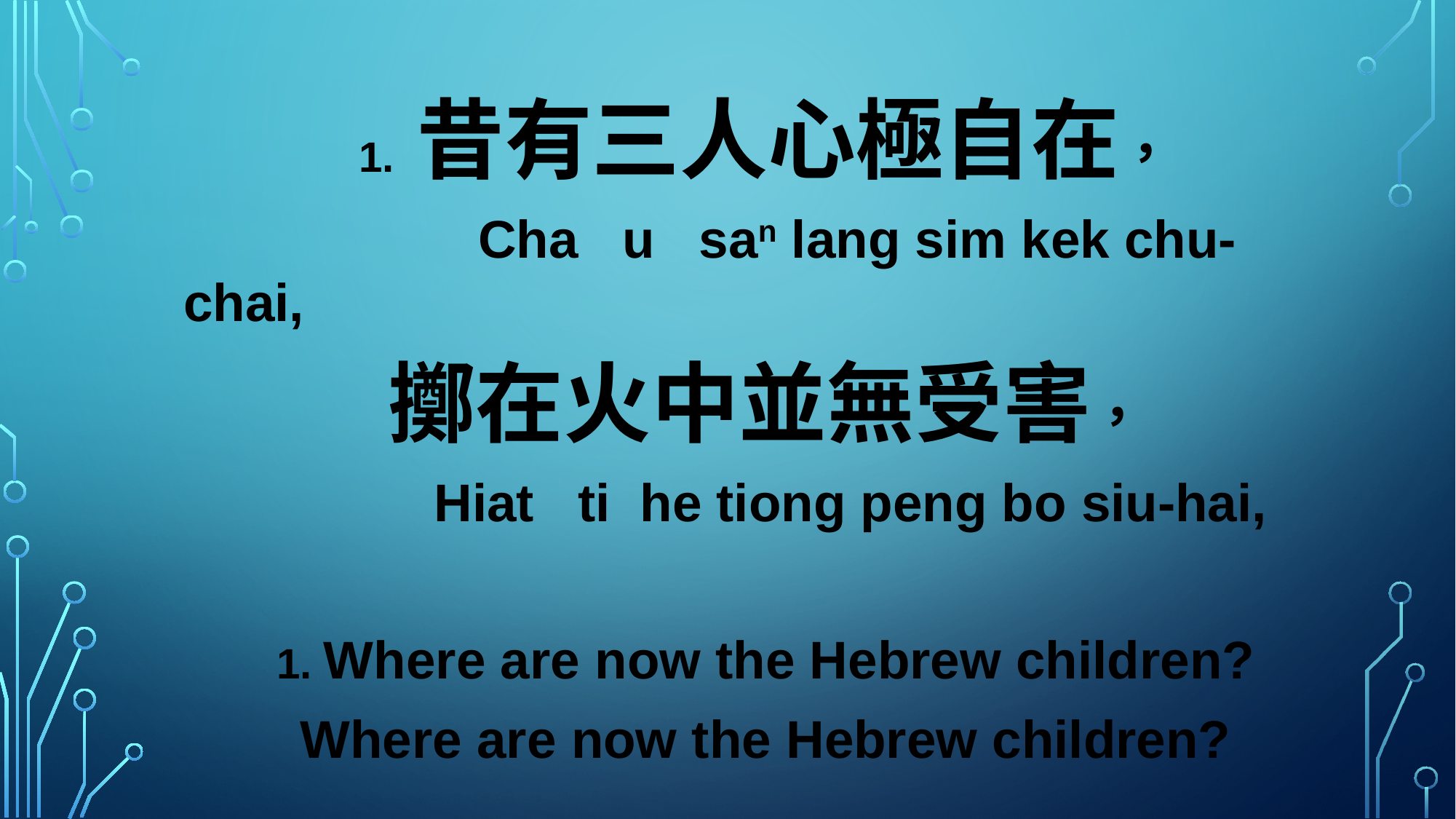

1. 昔有三人心極自在，
                    Cha   u   san lang sim kek chu-chai,
擲在火中並無受害，
                 Hiat   ti  he tiong peng bo siu-hai,

1. Where are now the Hebrew children?
Where are now the Hebrew children?